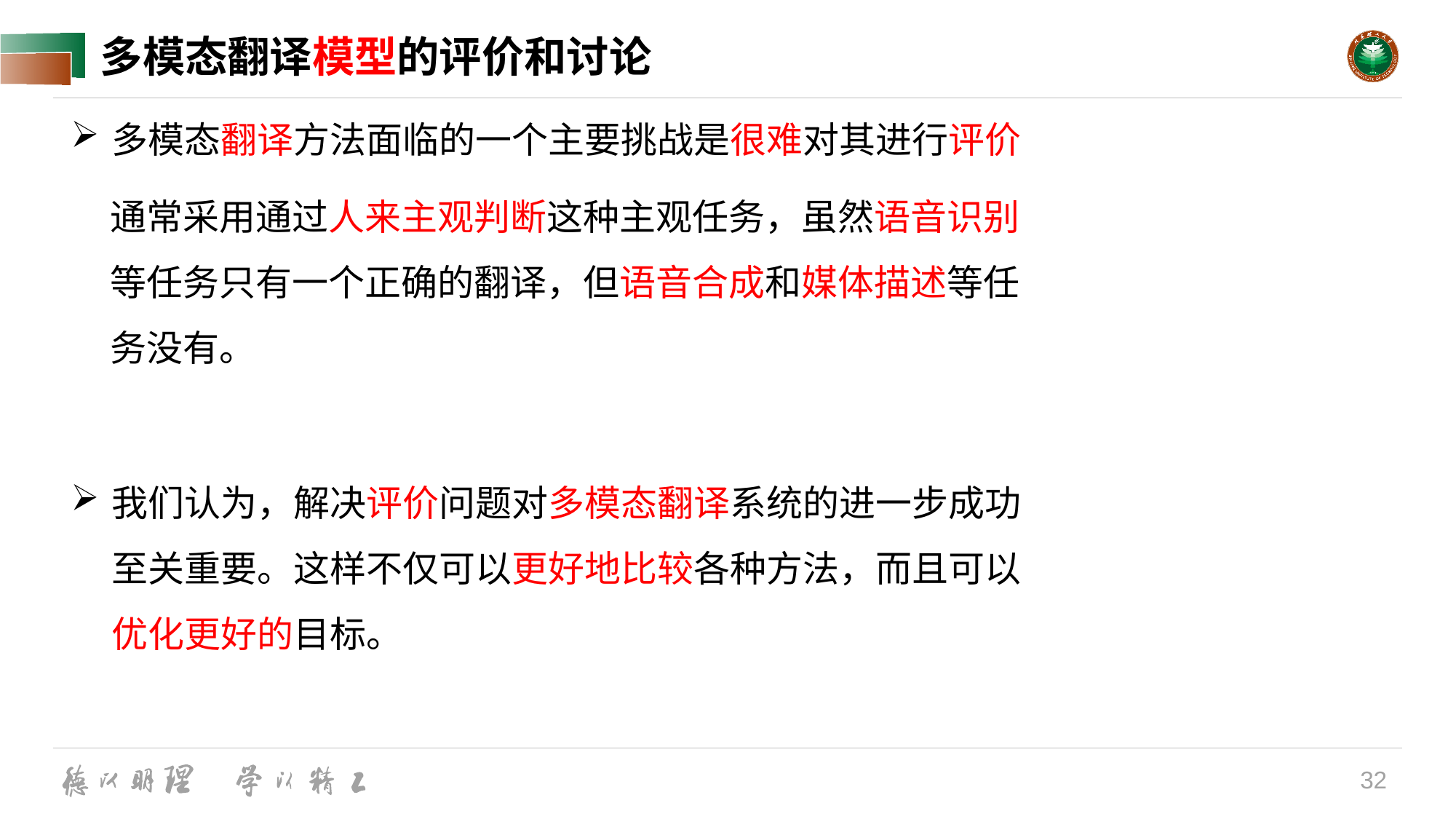

# 多模态翻译模型的评价和讨论
多模态翻译方法面临的一个主要挑战是很难对其进行评价
通常采用通过人来主观判断这种主观任务，虽然语音识别
等任务只有一个正确的翻译，但语音合成和媒体描述等任
务没有。

我们认为，解决评价问题对多模态翻译系统的进一步成功至关重要。这样不仅可以更好地比较各种方法，而且可以优化更好的目标。